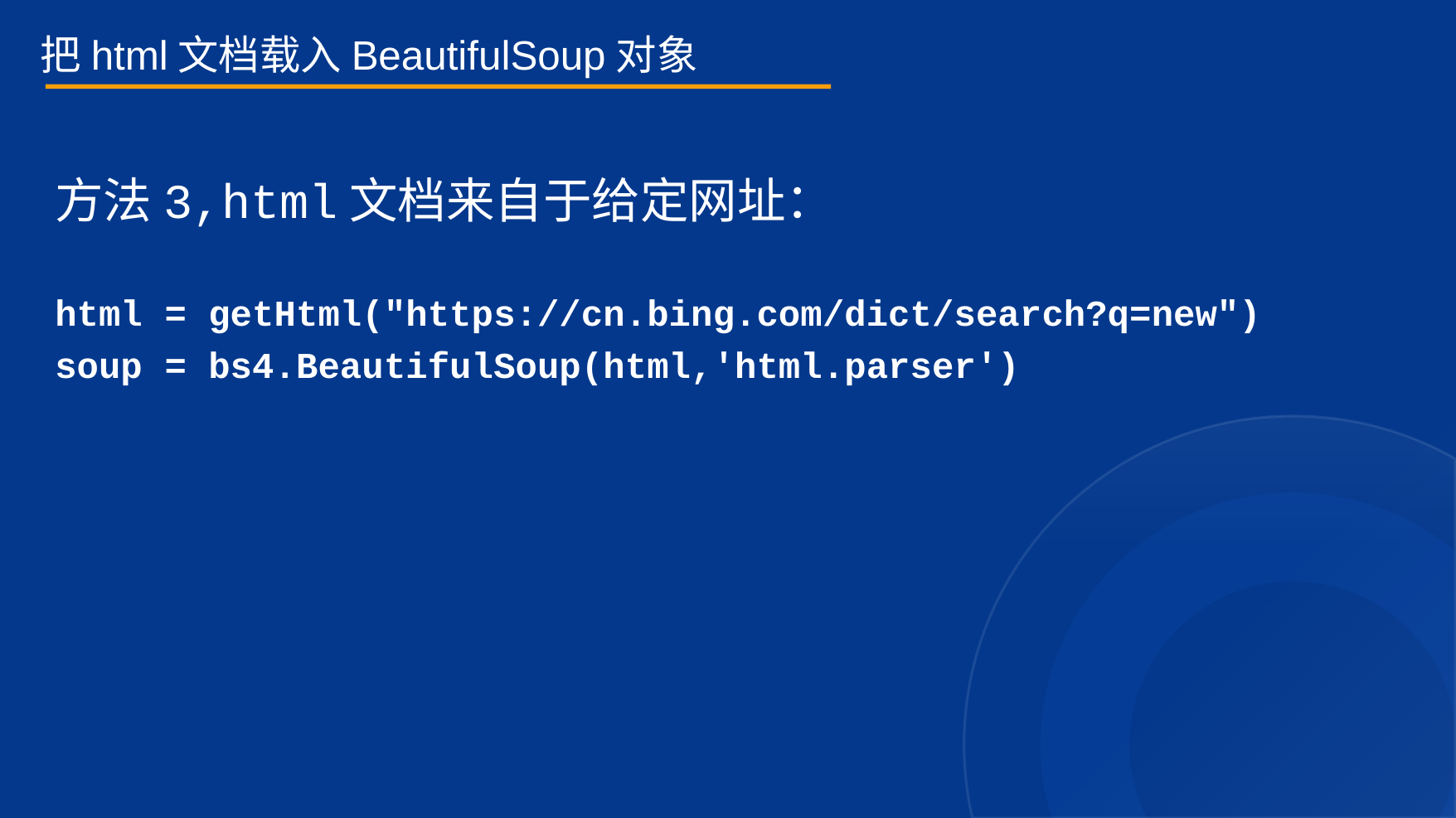

把html文档载入BeautifulSoup对象

方法3,html文档来自于给定网址：

html = getHtml("https://cn.bing.com/dict/search?q=new")
soup = bs4.BeautifulSoup(html,'html.parser')